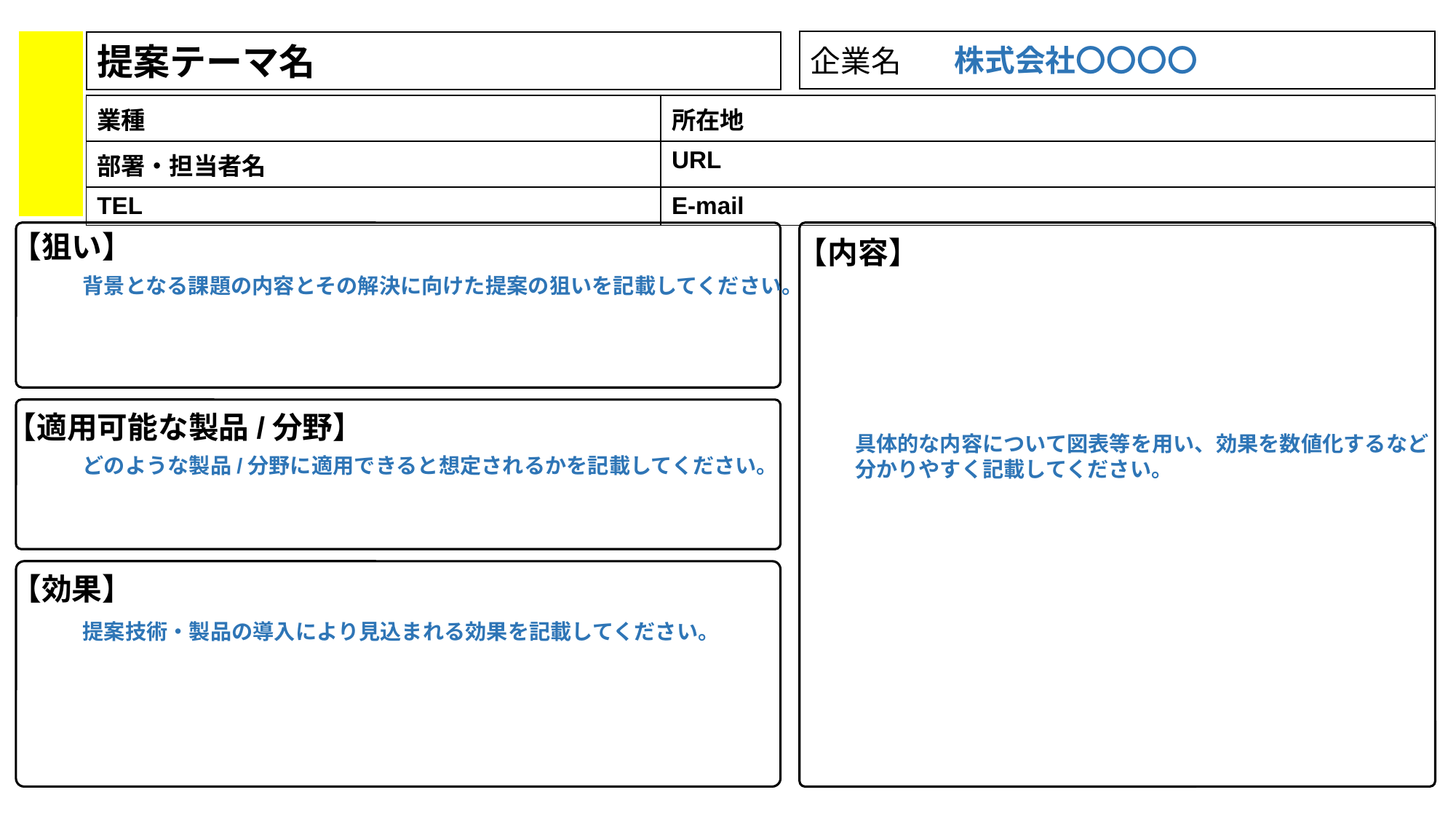

企業名
提案テーマ名

株式会社〇〇〇〇
| 業種 | 所在地 |
| --- | --- |
| 部署・担当者名 | URL |
| TEL | E-mail |

【狙い】

【内容】
背景となる課題の内容とその解決に向けた提案の狙いを記載してください。

【適用可能な製品/分野】
具体的な内容について図表等を用い、効果を数値化するなど
分かりやすく記載してください。
どのような製品/分野に適用できると想定されるかを記載してください。

【効果】
提案技術・製品の導入により見込まれる効果を記載してください。